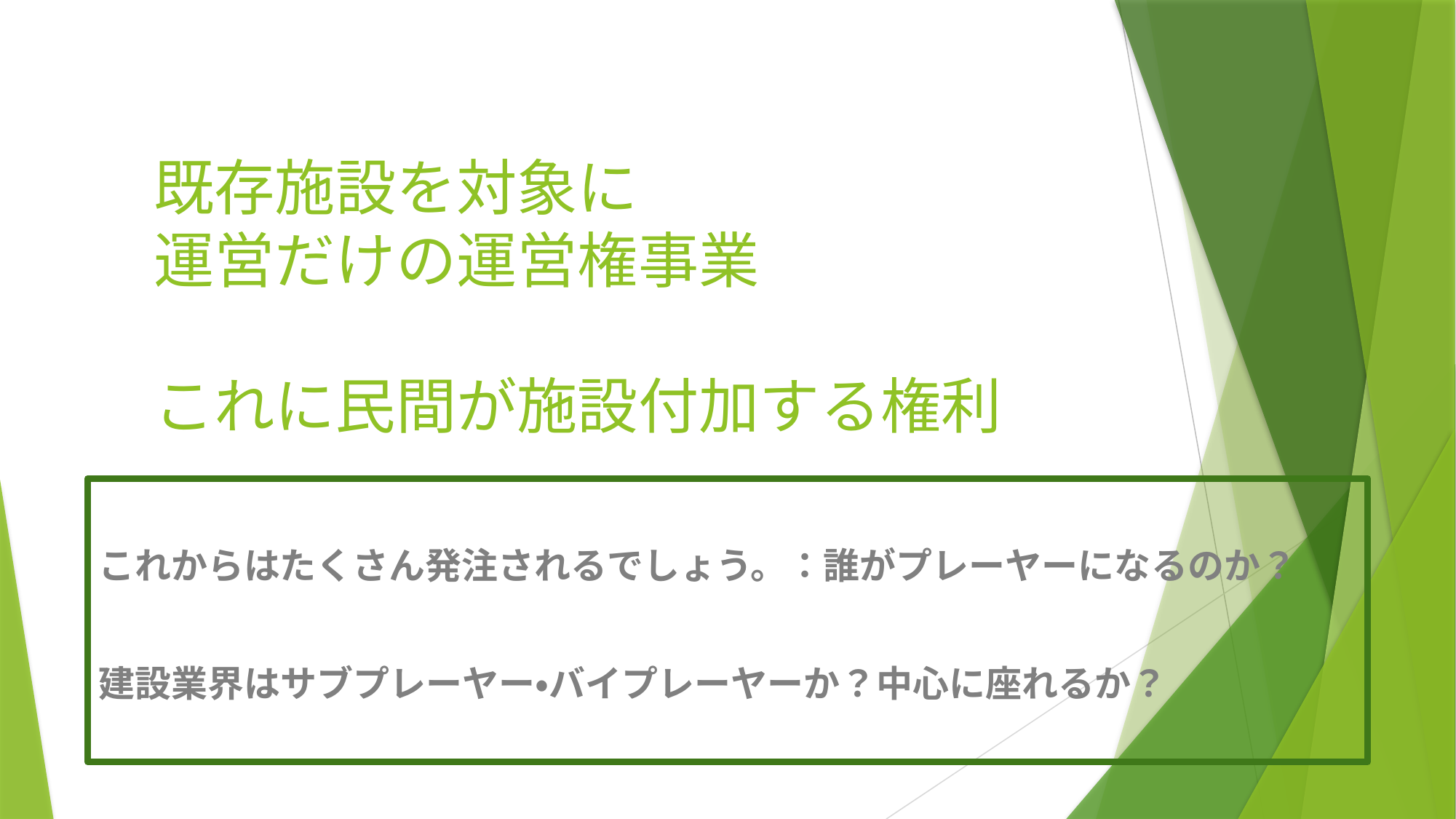

# 既存施設を対象に 運営だけの運営権事業 これに民間が施設付加する権利

これからはたくさん発注されるでしょう。：誰がプレーヤーになるのか？

建設業界はサブプレーヤー・バイプレーヤーか？中心に座れるか？